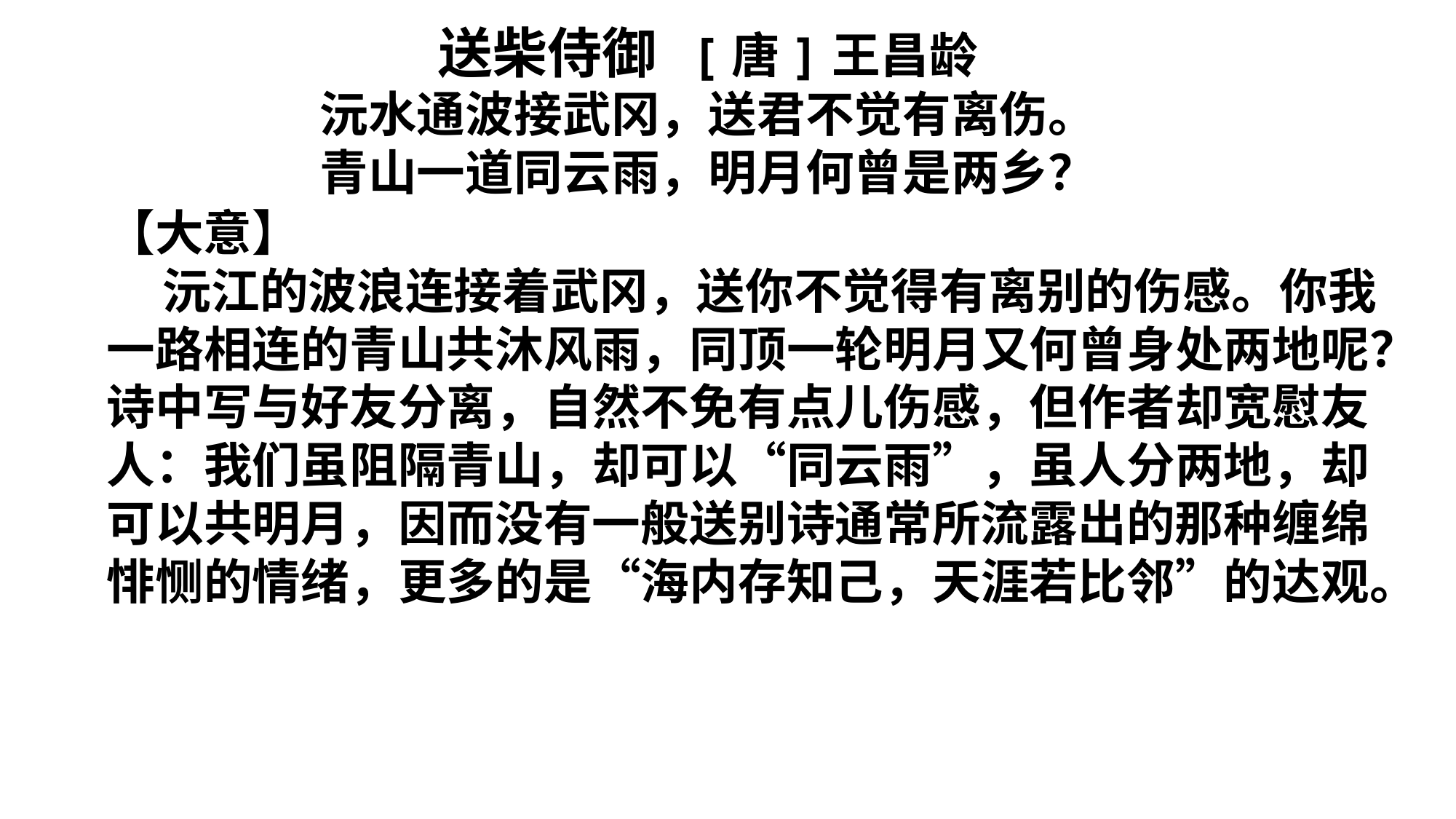

送柴侍御  [唐]王昌龄
沅水通波接武冈，送君不觉有离伤。
青山一道同云雨，明月何曾是两乡？
【大意】
    沅江的波浪连接着武冈，送你不觉得有离别的伤感。你我一路相连的青山共沐风雨，同顶一轮明月又何曾身处两地呢？诗中写与好友分离，自然不免有点儿伤感，但作者却宽慰友人：我们虽阻隔青山，却可以“同云雨”，虽人分两地，却可以共明月，因而没有一般送别诗通常所流露出的那种缠绵悱恻的情绪，更多的是“海内存知己，天涯若比邻”的达观。